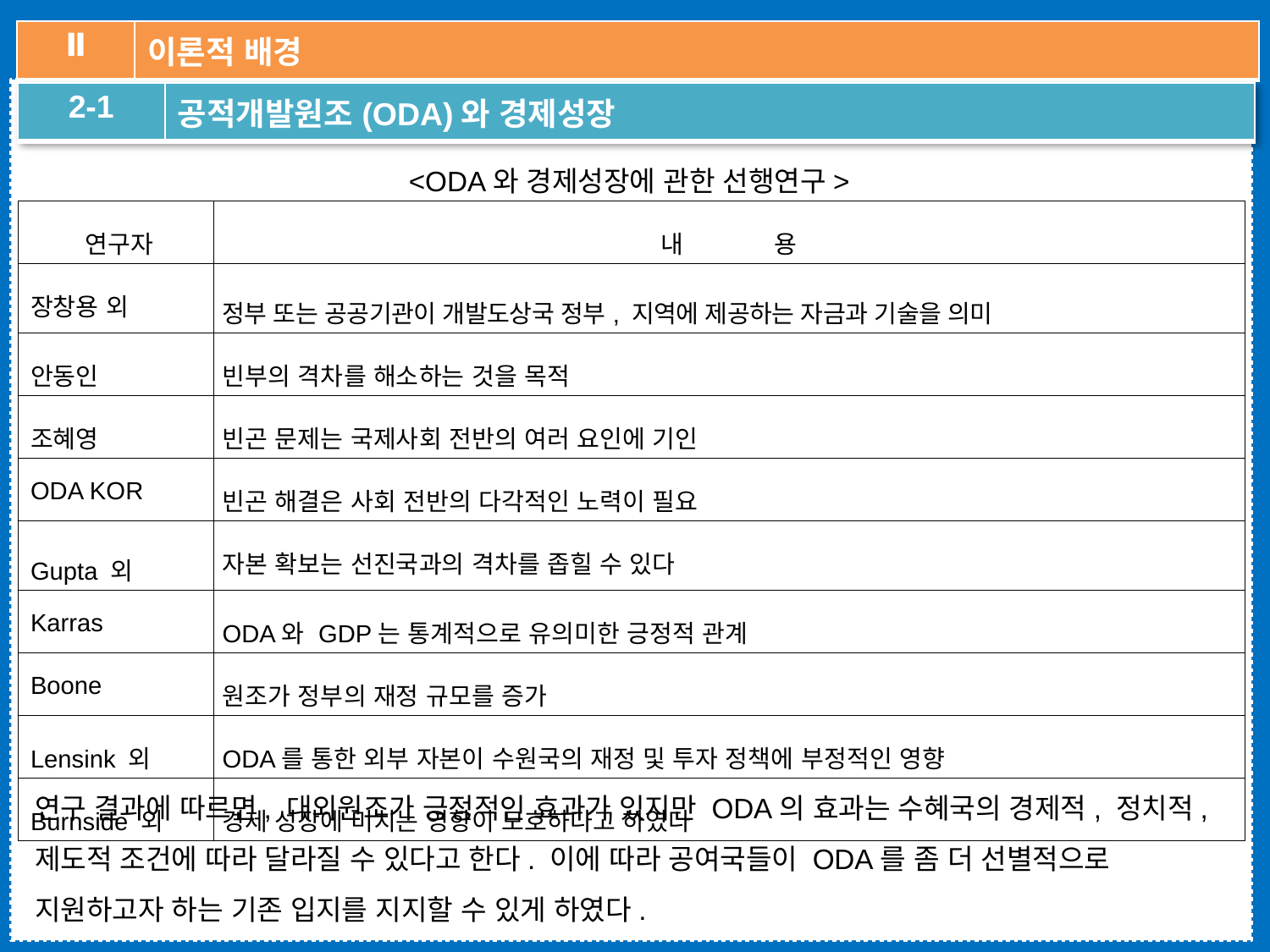

| Ⅱ | 이론적 배경 |
| --- | --- |

| 2-1 | 공적개발원조(ODA)와 경제성장 |
| --- | --- |

<ODA와 경제성장에 관한 선행연구>

| 연구자 | 내 용 |
| --- | --- |
| 장창용 외 | 정부 또는 공공기관이 개발도상국 정부, 지역에 제공하는 자금과 기술을 의미 |
| 안동인 | 빈부의 격차를 해소하는 것을 목적 |
| 조혜영 | 빈곤 문제는 국제사회 전반의 여러 요인에 기인 |
| ODA KOR | 빈곤 해결은 사회 전반의 다각적인 노력이 필요 |
| Gupta 외 | 자본 확보는 선진국과의 격차를 좁힐 수 있다 |
| Karras | ODA와 GDP는 통계적으로 유의미한 긍정적 관계 |
| Boone | 원조가 정부의 재정 규모를 증가 |
| Lensink 외 | ODA를 통한 외부 자본이 수원국의 재정 및 투자 정책에 부정적인 영향 |
| Burnside 외 | 경제 성장에 미치는 영향이 모호하다고 하였다 |

연구 결과에 따르면, 대외원조가 긍정적인 효과가 있지만 ODA의 효과는 수혜국의 경제적, 정치적, 제도적 조건에 따라 달라질 수 있다고 한다. 이에 따라 공여국들이 ODA를 좀 더 선별적으로 지원하고자 하는 기존 입지를 지지할 수 있게 하였다.